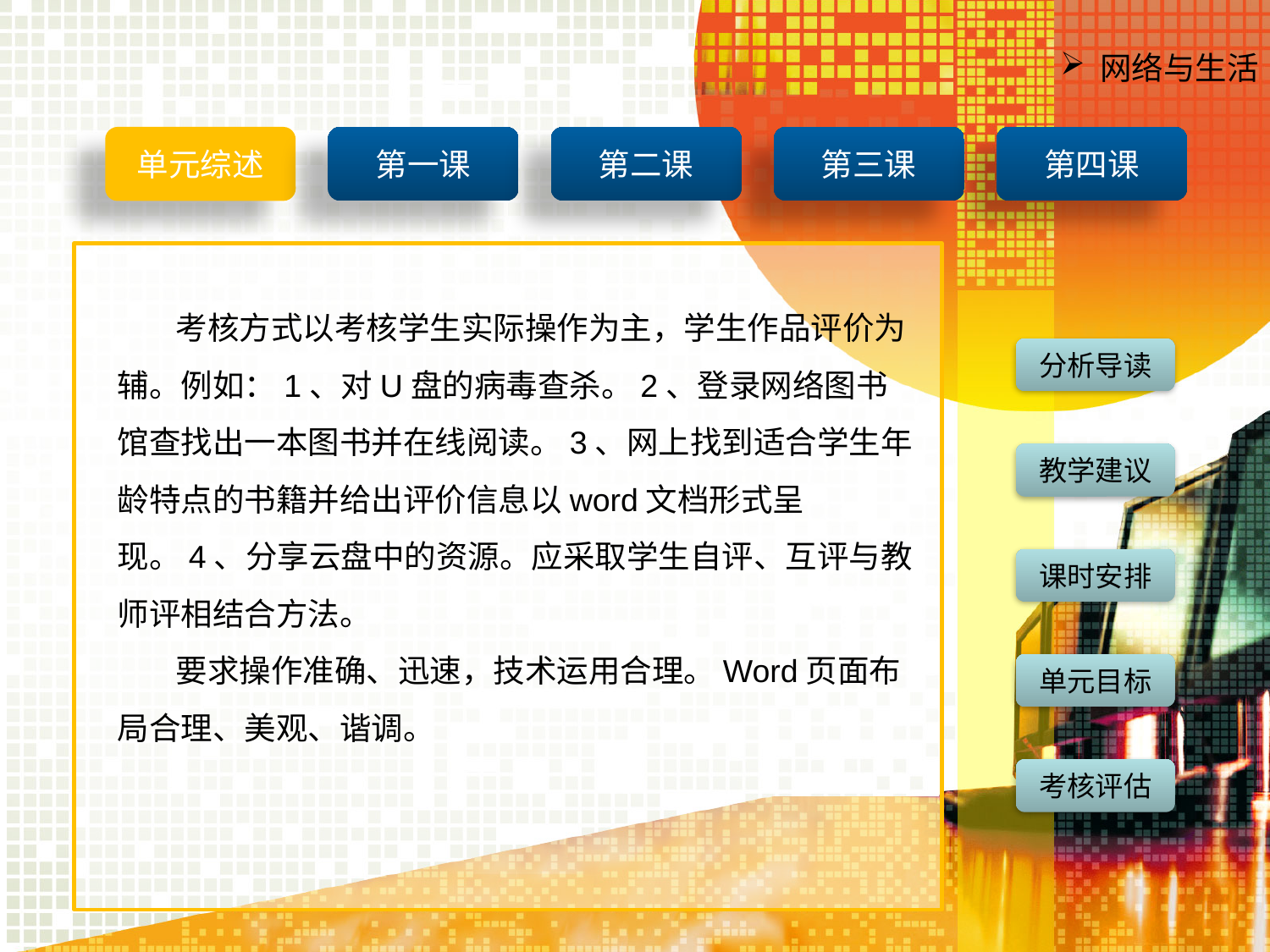

考核方式以考核学生实际操作为主，学生作品评价为辅。例如：1、对U盘的病毒查杀。2、登录网络图书馆查找出一本图书并在线阅读。3、网上找到适合学生年龄特点的书籍并给出评价信息以word文档形式呈现。4、分享云盘中的资源。应采取学生自评、互评与教师评相结合方法。
       要求操作准确、迅速，技术运用合理。Word页面布局合理、美观、谐调。